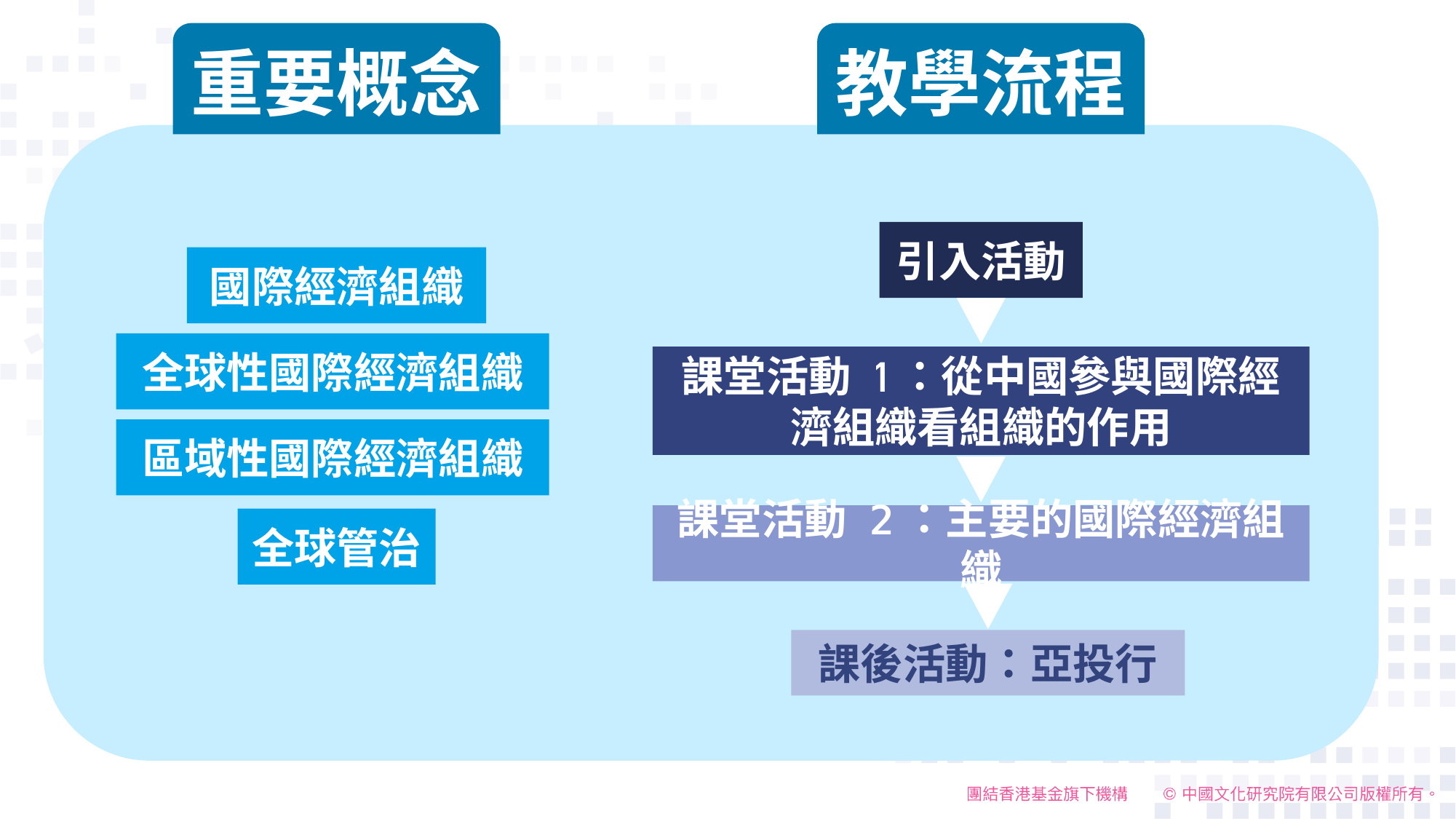

重要概念
教學流程

引入活動
國際經濟組織

全球性國際經濟組織
課堂活動 1：從中國參與國際經濟組織看組織的作用
區域性國際經濟組織

課堂活動 2：主要的國際經濟組織
全球管治

課後活動：亞投行